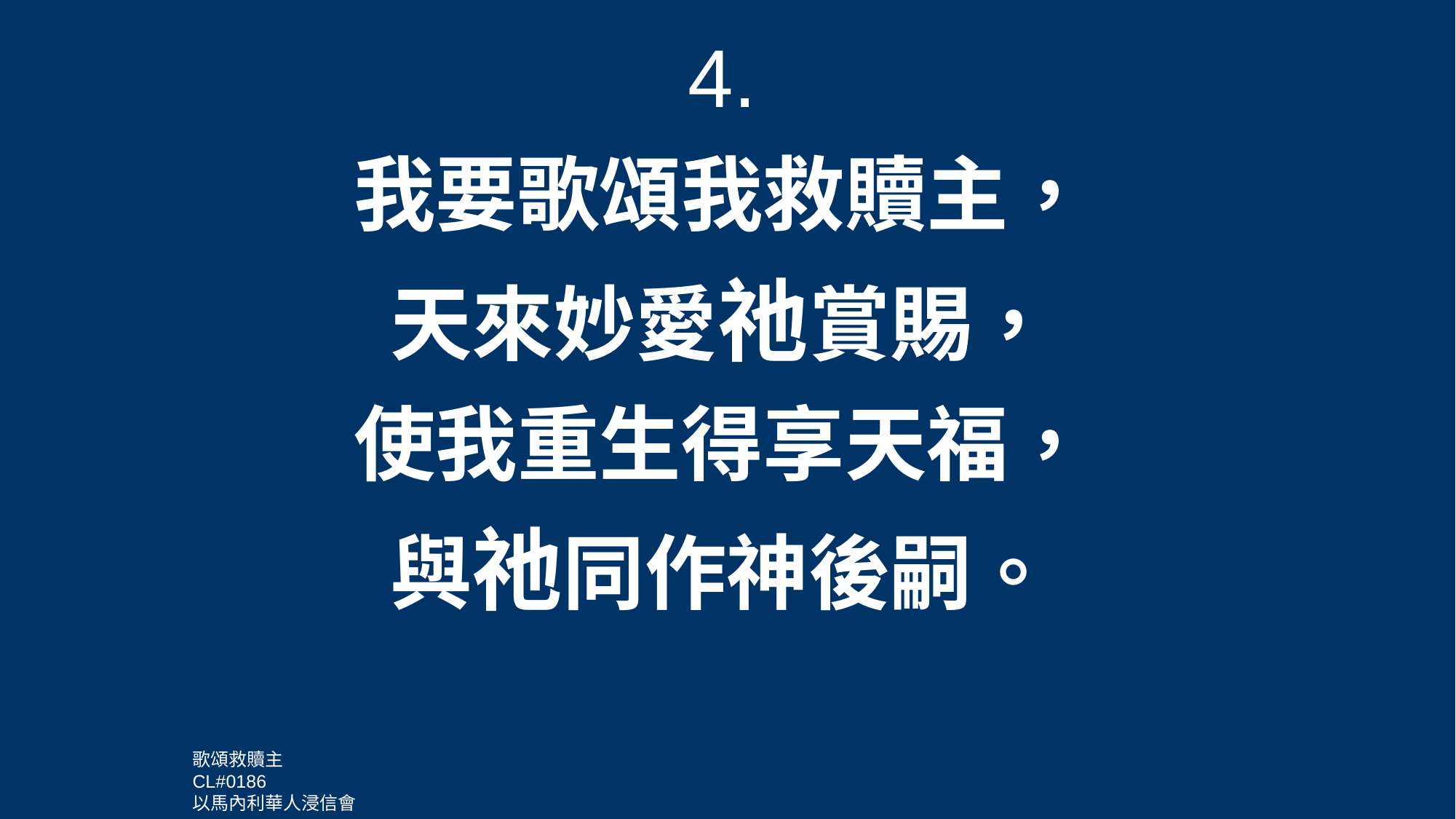

4.
我要歌頌我救贖主，
天來妙愛祂賞賜，
使我重生得享天福，
與祂同作神後嗣。
歌頌救贖主
CL#0186
以馬內利華人浸信會